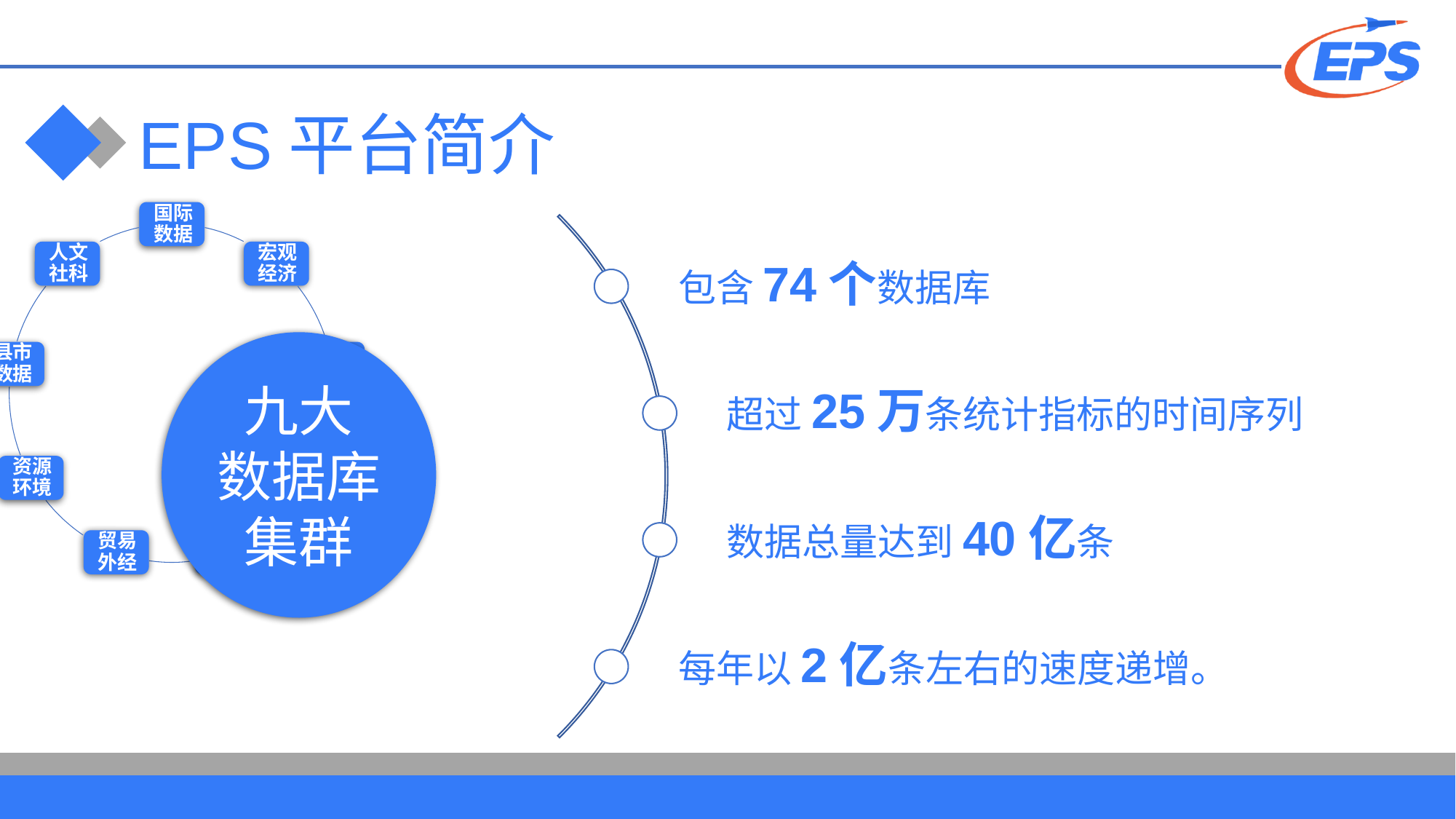

# EPS平台简介
国际数据
宏观经济
金融市场
产业运行
区域经济
贸易外经
资源环境
县市数据
人文社科
九大
数据库
集群
包含74个数据库
超过25万条统计指标的时间序列
数据总量达到40亿条
每年以2亿条左右的速度递增。